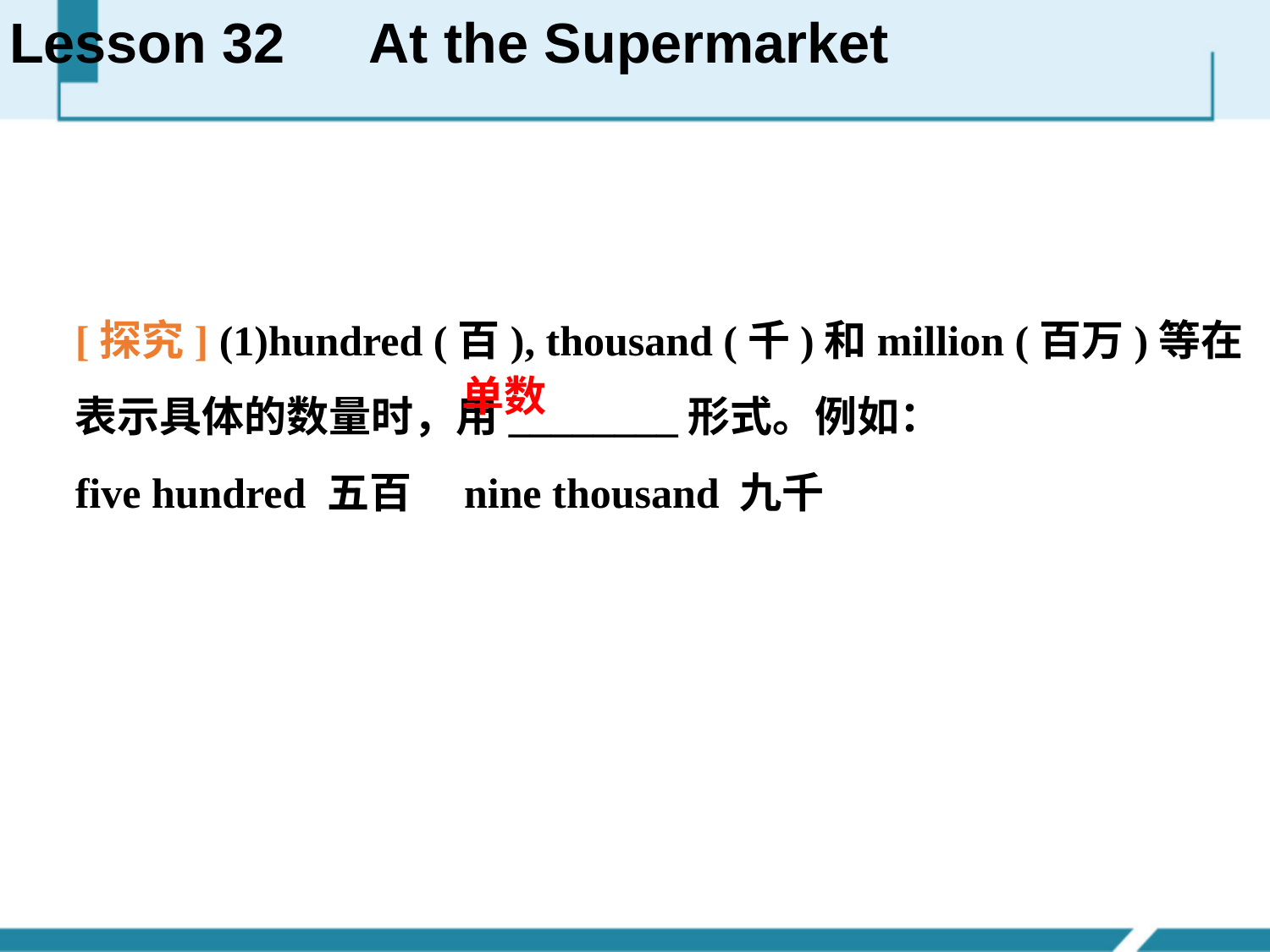

Lesson 32　At the Supermarket
[探究] (1)hundred (百), thousand (千)和million (百万)等在表示具体的数量时，用________形式。例如：
five hundred 五百　nine thousand 九千

单数